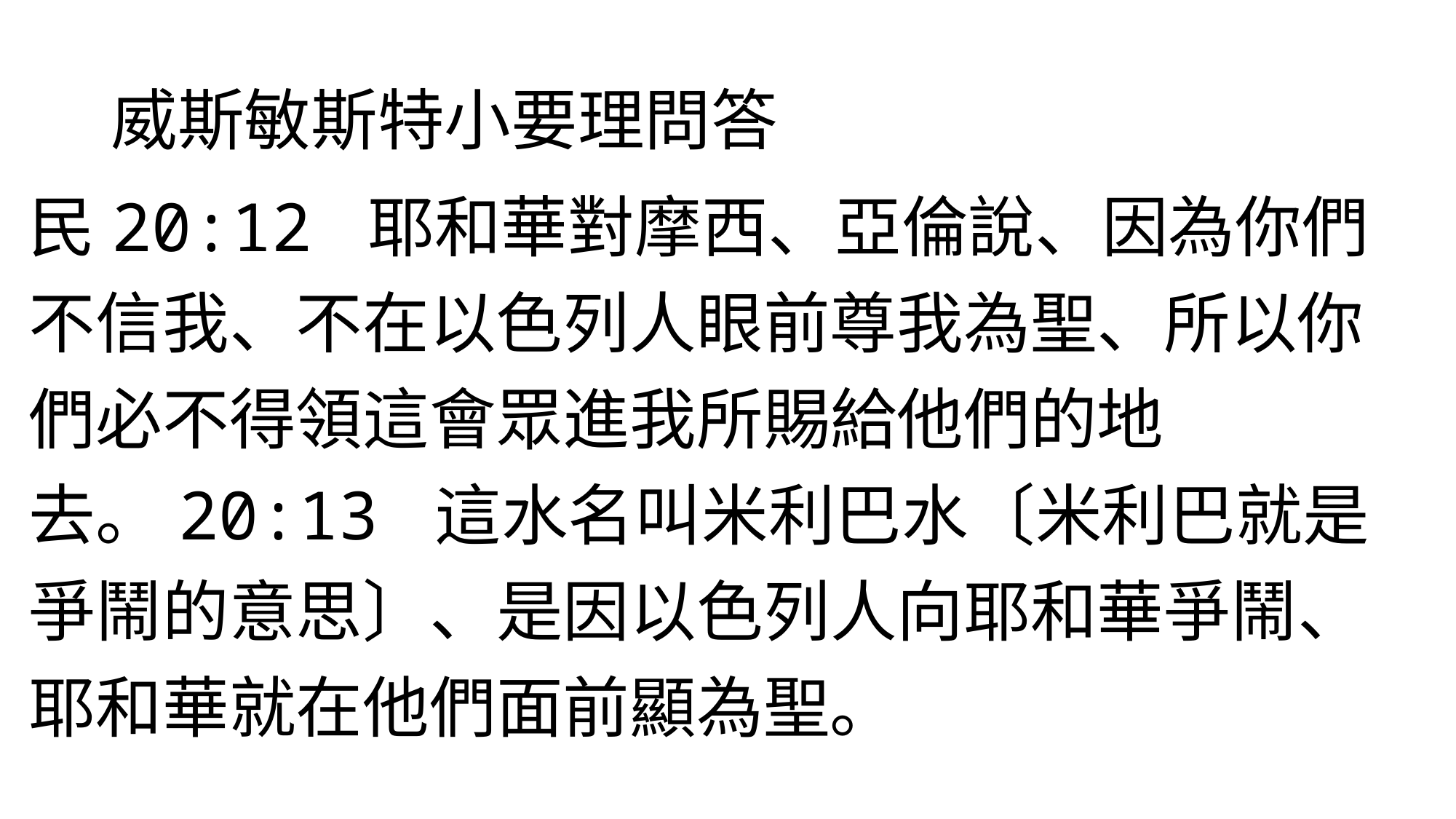

# 威斯敏斯特小要理問答
民20:12 耶和華對摩西、亞倫說、因為你們不信我、不在以色列人眼前尊我為聖、所以你們必不得領這會眾進我所賜給他們的地去。20:13 這水名叫米利巴水〔米利巴就是爭鬧的意思〕、是因以色列人向耶和華爭鬧、耶和華就在他們面前顯為聖。